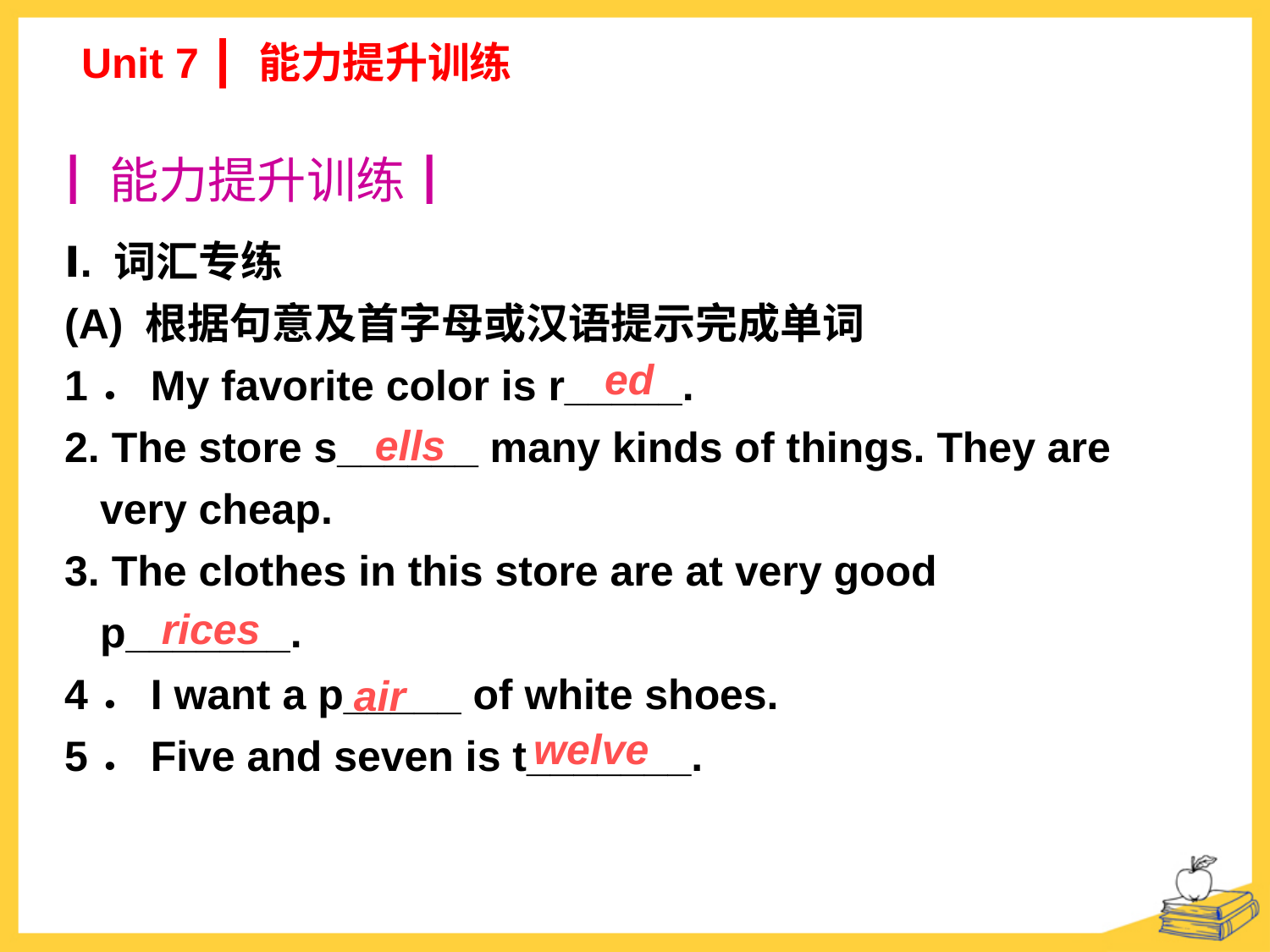

Unit 7 ┃ 能力提升训练
┃能力提升训练┃
Ⅰ. 词汇专练
(A) 根据句意及首字母或汉语提示完成单词
1．My favorite color is r_____.
2. The store s______ many kinds of things. They are
   very cheap.
3. The clothes in this store are at very good
   p_______.
4．I want a p_____ of white shoes.
5．Five and seven is t_______.
ed
ells
rices
air
welve